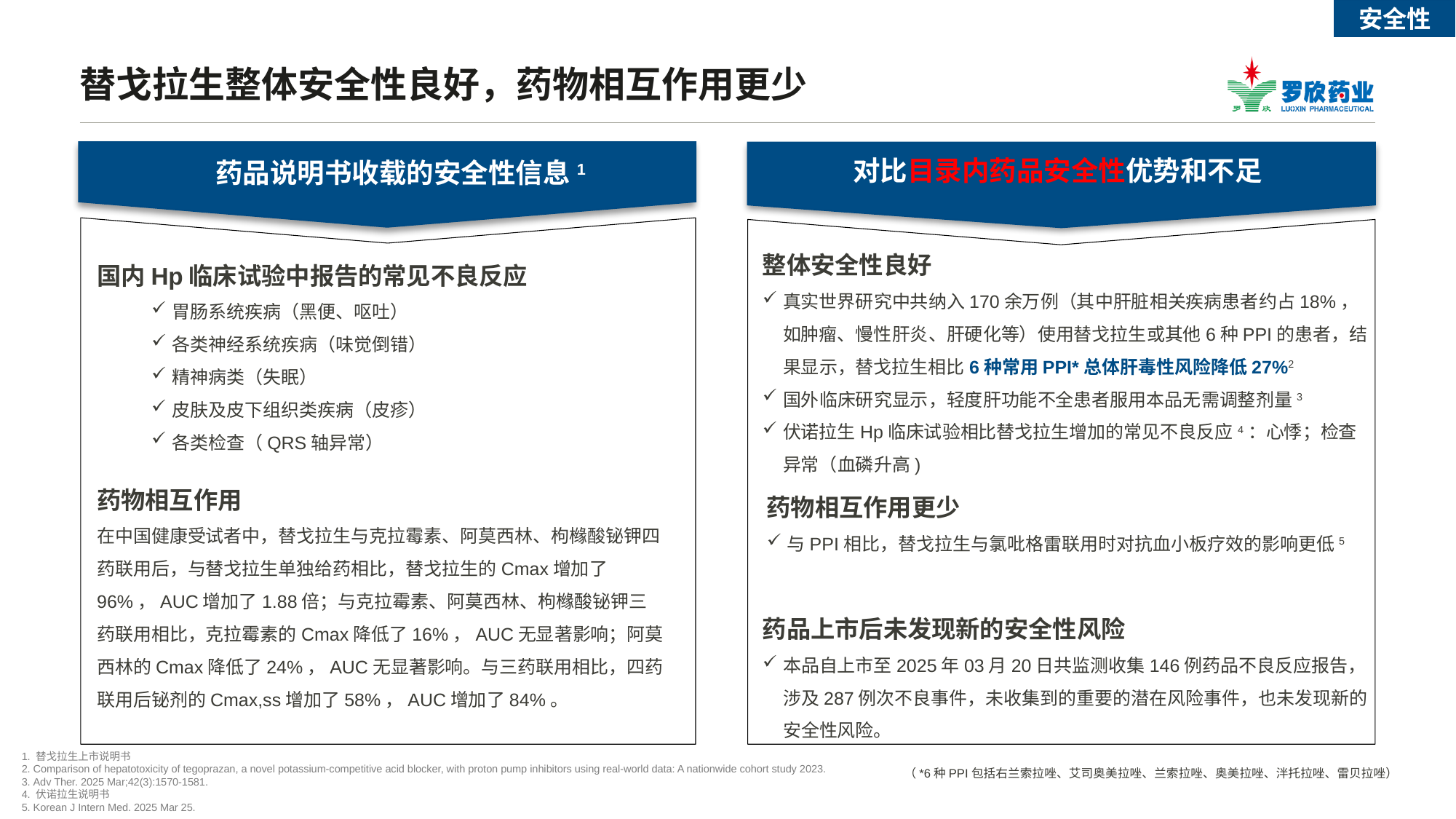

# 替戈拉生整体安全性良好，药物相互作用更少
安全性
对比目录内药品安全性优势和不足
药品说明书收载的安全性信息1

整体安全性良好
真实世界研究中共纳入170余万例（其中肝脏相关疾病患者约占18%，如肿瘤、慢性肝炎、肝硬化等）使用替戈拉生或其他6种PPI的患者，结果显示，替戈拉生相比6种常用PPI*总体肝毒性风险降低27%2
国外临床研究显示，轻度肝功能不全患者服用本品无需调整剂量3
伏诺拉生Hp临床试验相比替戈拉生增加的常见不良反应4：心悸；检查异常（血磷升高)
国内Hp临床试验中报告的常见不良反应
胃肠系统疾病（黑便、呕吐）
各类神经系统疾病（味觉倒错）
精神病类（失眠）
皮肤及皮下组织类疾病（皮疹）
各类检查（QRS轴异常）
药物相互作用
在中国健康受试者中，替戈拉生与克拉霉素、阿莫西林、枸橼酸铋钾四药联用后，与替戈拉生单独给药相比，替戈拉生的Cmax增加了96%，AUC增加了1.88倍；与克拉霉素、阿莫西林、枸橼酸铋钾三药联用相比，克拉霉素的Cmax降低了16%，AUC无显著影响；阿莫西林的Cmax降低了24%，AUC无显著影响。与三药联用相比，四药联用后铋剂的Cmax,ss增加了58%，AUC增加了84%。
药物相互作用更少
与PPI相比，替戈拉生与氯吡格雷联用时对抗血小板疗效的影响更低5
药品上市后未发现新的安全性风险
本品自上市至2025年03月20日共监测收集146例药品不良反应报告，涉及287例次不良事件，未收集到的重要的潜在风险事件，也未发现新的安全性风险。
1. 替戈拉生上市说明书
2. Comparison of hepatotoxicity of tegoprazan, a novel potassium-competitive acid blocker, with proton pump inhibitors using real-world data: A nationwide cohort study 2023.
3. Adv Ther. 2025 Mar;42(3):1570-1581.
4. 伏诺拉生说明书
5. Korean J Intern Med. 2025 Mar 25.
（*6种PPI包括右兰索拉唑、艾司奥美拉唑、兰索拉唑、奥美拉唑、泮托拉唑、雷贝拉唑）